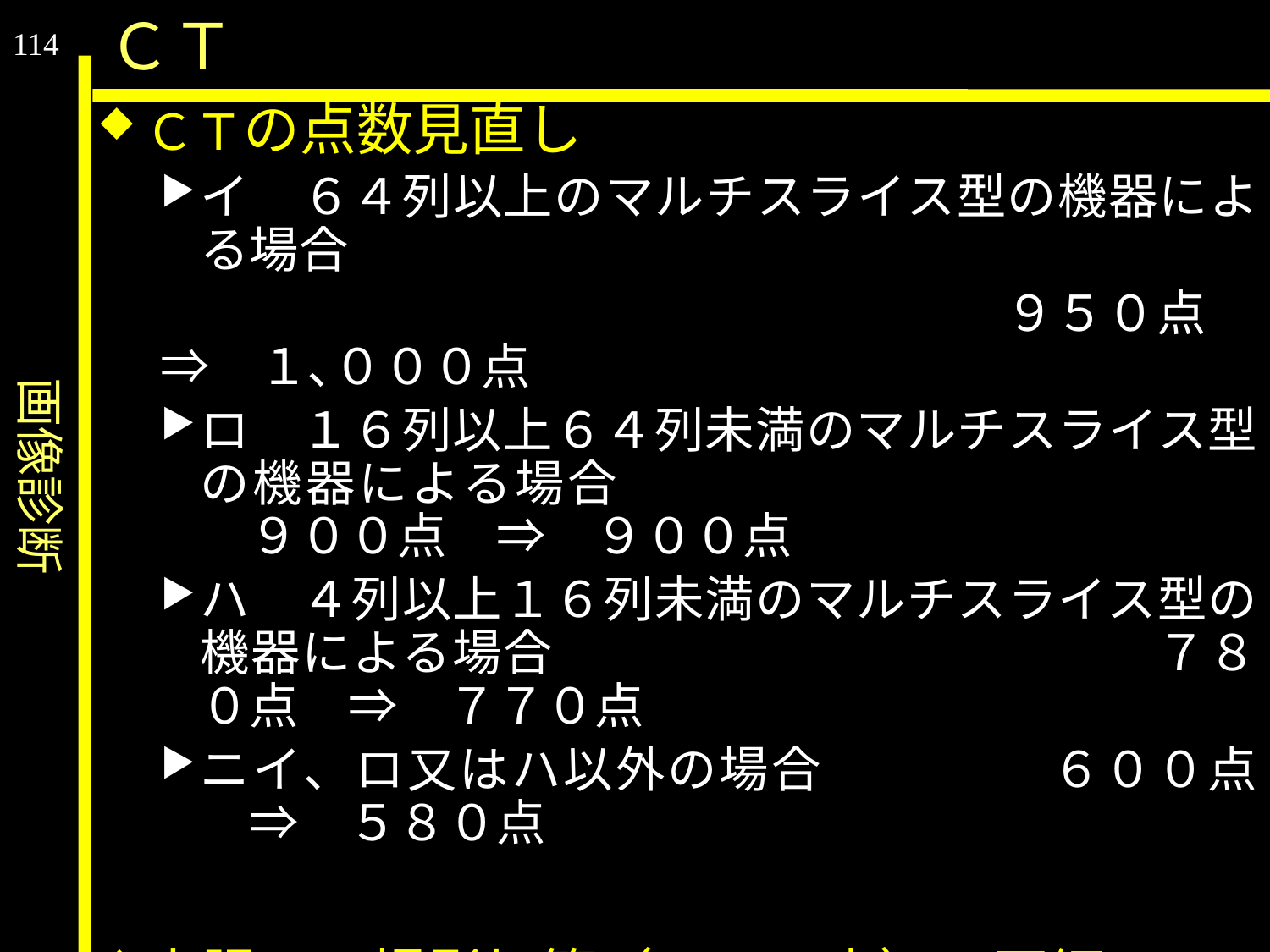

画像診断
ＣＴ
114

ＣＴの点数見直し
イ　６４列以上のマルチスライス型の機器による場合
					　　　　９５０点　⇒　１､０００点
ロ　１６列以上６４列未満のマルチスライス型の機器による場合					　９００点　⇒　９００点
ハ　４列以上１６列未満のマルチスライス型の機器による場合					　７８０点　⇒　７７０点
ニイ、ロ又はハ以外の場合		　６００点　⇒　５８０点

大腸ＣＴ撮影加算（６００点）の再編
イの場合	６２０点
ロの場合	５００点